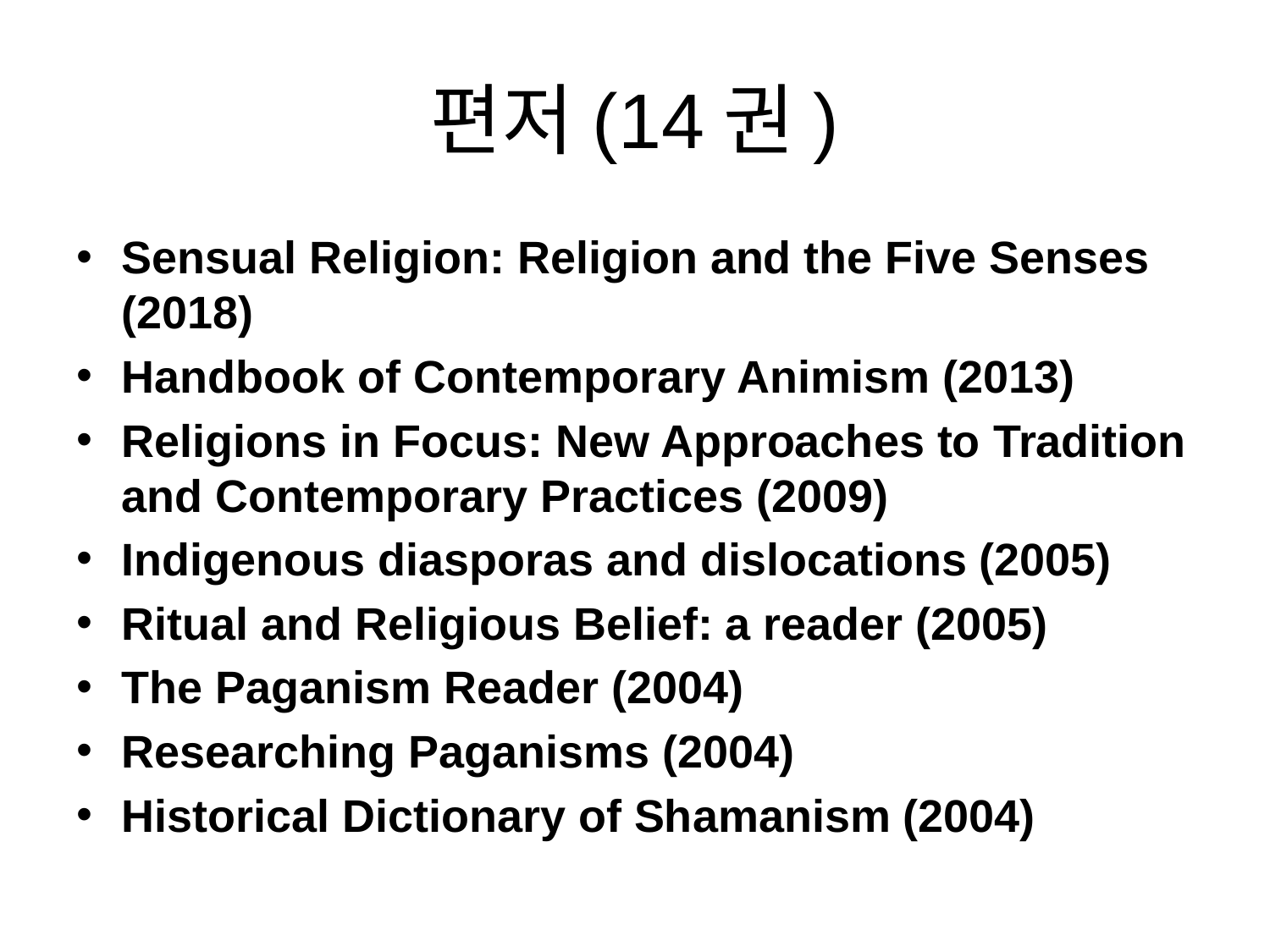

# 편저(14권)
Sensual Religion: Religion and the Five Senses (2018)
Handbook of Contemporary Animism (2013)
Religions in Focus: New Approaches to Tradition and Contemporary Practices (2009)
Indigenous diasporas and dislocations (2005)
Ritual and Religious Belief: a reader (2005)
The Paganism Reader (2004)
Researching Paganisms (2004)
Historical Dictionary of Shamanism (2004)